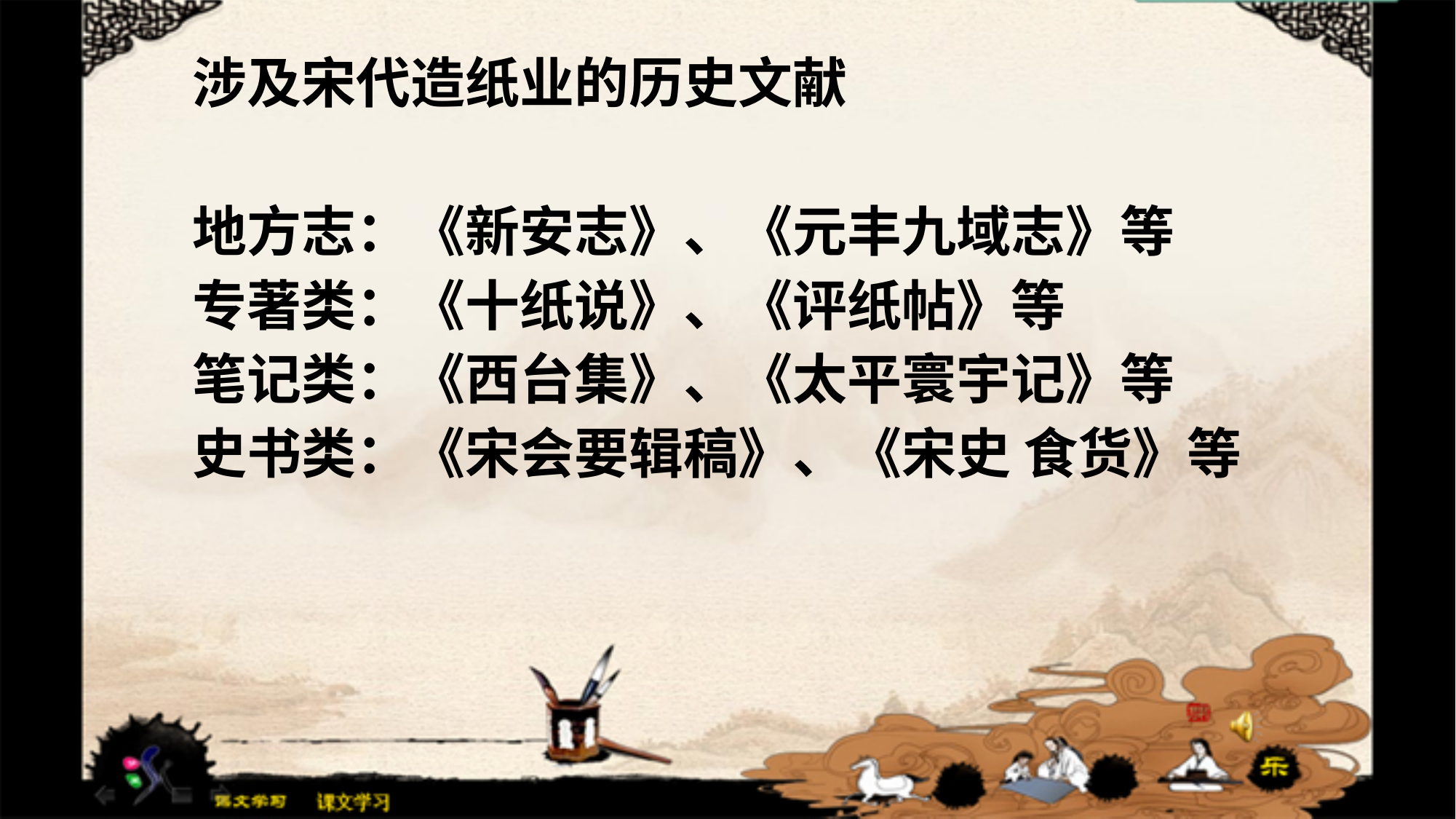

涉及宋代造纸业的历史文献

地方志：《新安志》、《元丰九域志》等
专著类：《十纸说》、《评纸帖》等
笔记类：《西台集》、《太平寰宇记》等
史书类：《宋会要辑稿》、《宋史 食货》等